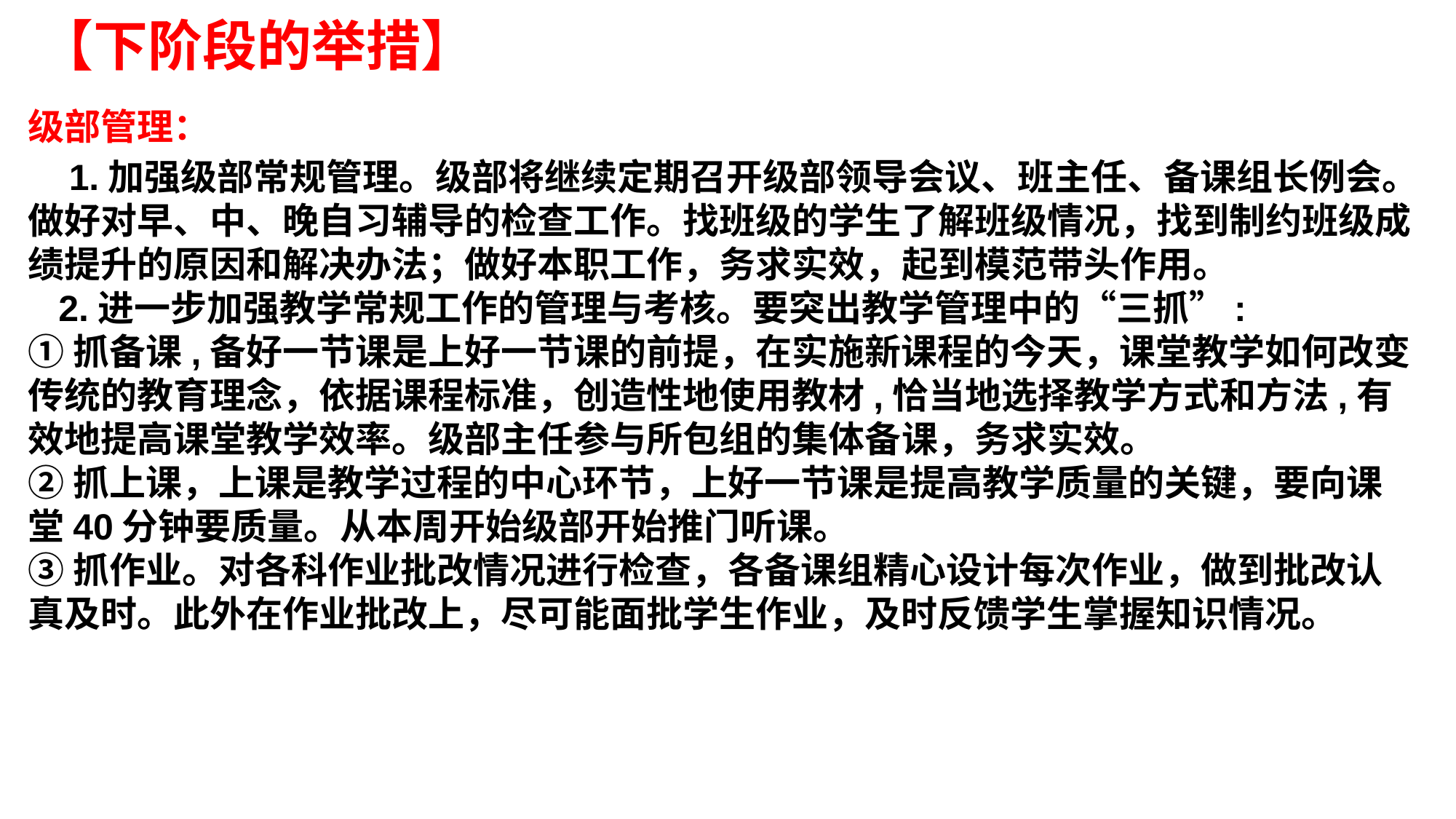

# 【下阶段的举措】
级部管理：
     1.加强级部常规管理。级部将继续定期召开级部领导会议、班主任、备课组长例会。做好对早、中、晚自习辅导的检查工作。找班级的学生了解班级情况，找到制约班级成绩提升的原因和解决办法；做好本职工作，务求实效，起到模范带头作用。
   2.进一步加强教学常规工作的管理与考核。要突出教学管理中的“三抓”:
①抓备课,备好一节课是上好一节课的前提，在实施新课程的今天，课堂教学如何改变传统的教育理念，依据课程标准，创造性地使用教材,恰当地选择教学方式和方法,有效地提高课堂教学效率。级部主任参与所包组的集体备课，务求实效。
②抓上课，上课是教学过程的中心环节，上好一节课是提高教学质量的关键，要向课堂40分钟要质量。从本周开始级部开始推门听课。
③抓作业。对各科作业批改情况进行检查，各备课组精心设计每次作业，做到批改认真及时。此外在作业批改上，尽可能面批学生作业，及时反馈学生掌握知识情况。